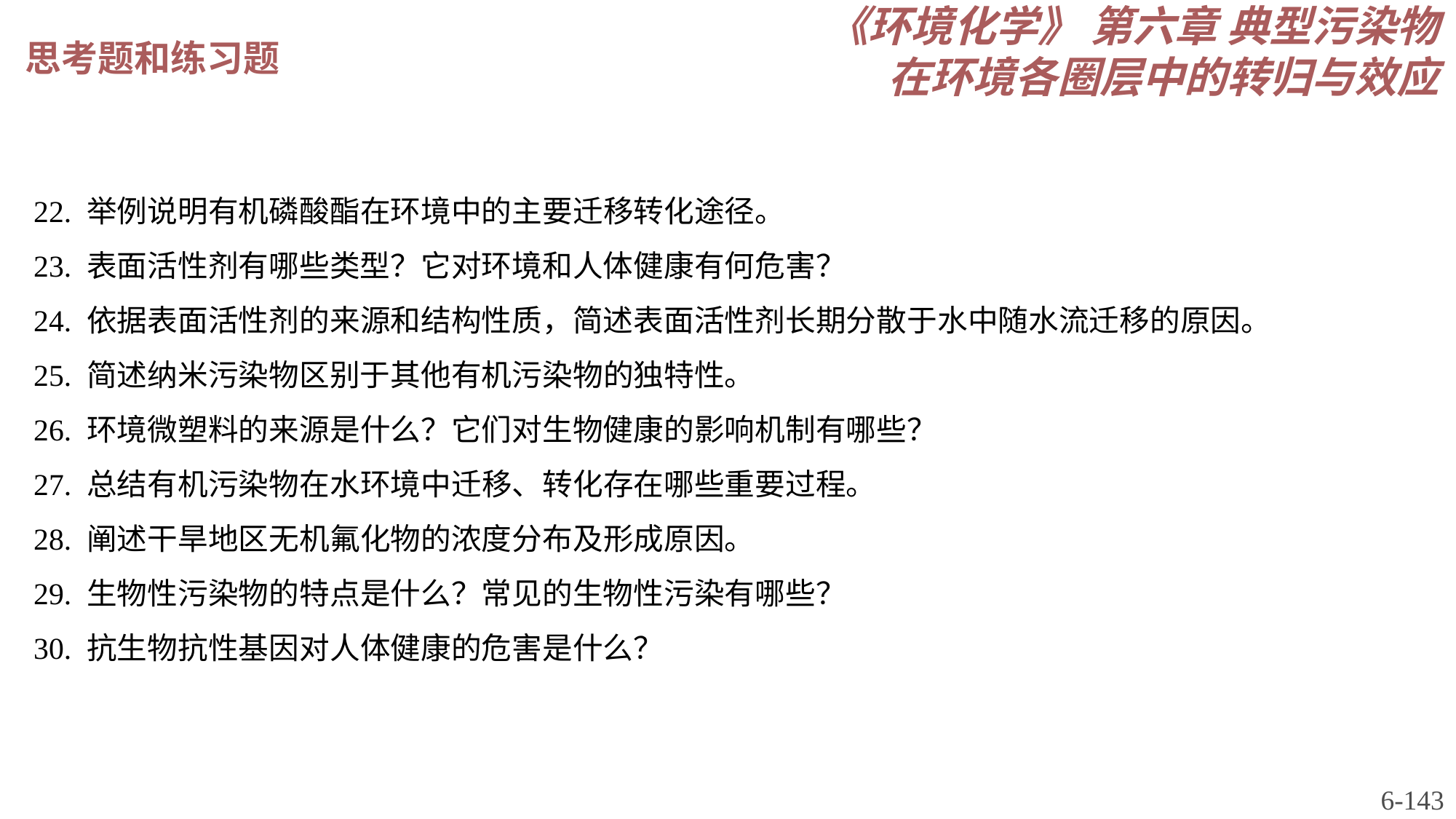

《环境化学》 第六章 典型污染物在环境各圈层中的转归与效应
思考题和练习题
22. 举例说明有机磷酸酯在环境中的主要迁移转化途径。
23. 表面活性剂有哪些类型？它对环境和人体健康有何危害？
24. 依据表面活性剂的来源和结构性质，简述表面活性剂长期分散于水中随水流迁移的原因。
25. 简述纳米污染物区别于其他有机污染物的独特性。
26. 环境微塑料的来源是什么？它们对生物健康的影响机制有哪些？
27. 总结有机污染物在水环境中迁移、转化存在哪些重要过程。
28. 阐述干旱地区无机氟化物的浓度分布及形成原因。
29. 生物性污染物的特点是什么？常见的生物性污染有哪些？
30. 抗生物抗性基因对人体健康的危害是什么？
6-143